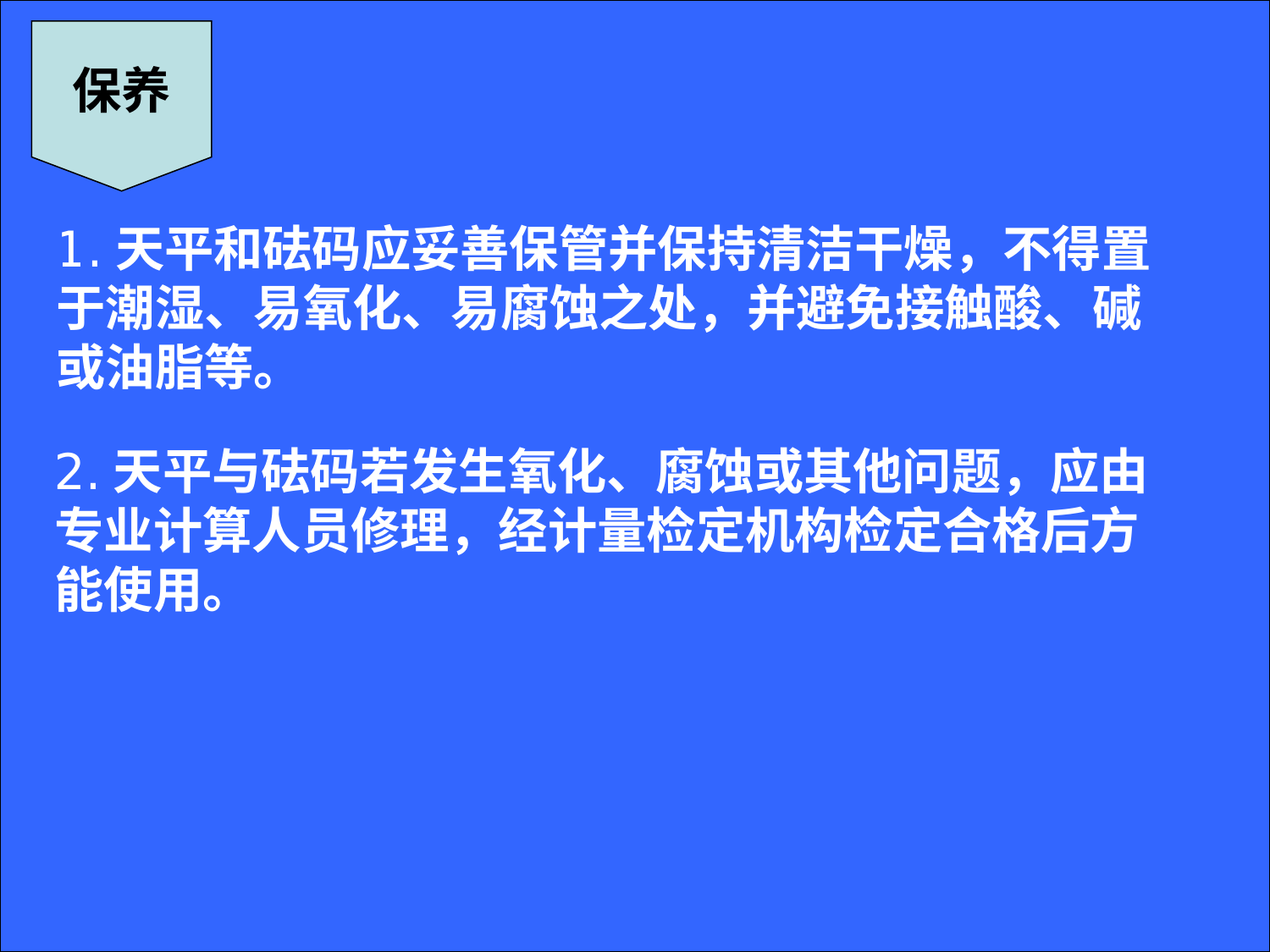

保养
1.天平和砝码应妥善保管并保持清洁干燥，不得置于潮湿、易氧化、易腐蚀之处，并避免接触酸、碱或油脂等。
2.天平与砝码若发生氧化、腐蚀或其他问题，应由专业计算人员修理，经计量检定机构检定合格后方能使用。